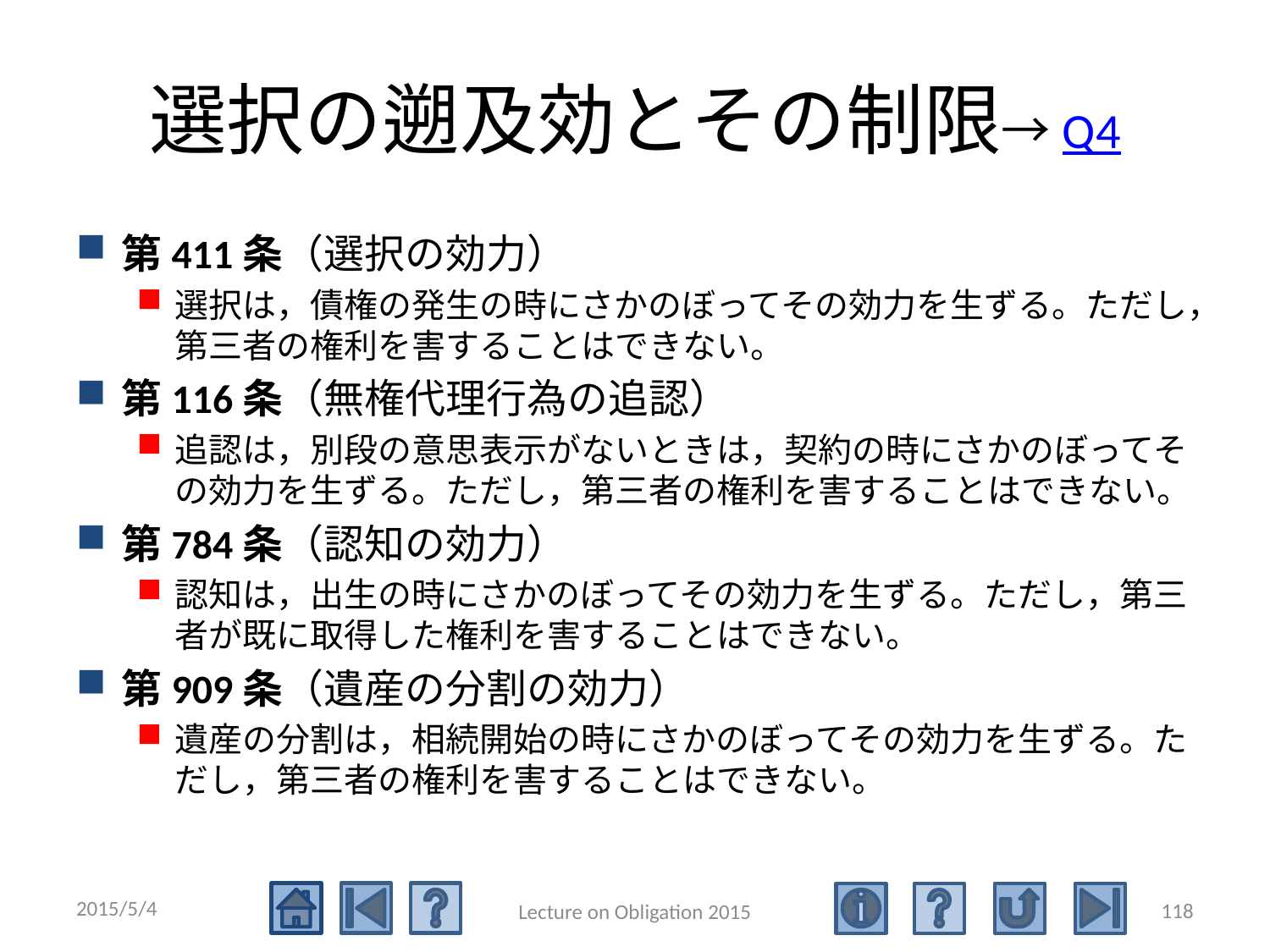

# 選択の遡及効とその制限→Q4
第411条（選択の効力）
選択は，債権の発生の時にさかのぼってその効力を生ずる。ただし，第三者の権利を害することはできない。
第116条（無権代理行為の追認）
追認は，別段の意思表示がないときは，契約の時にさかのぼってその効力を生ずる。ただし，第三者の権利を害することはできない。
第784条（認知の効力）
認知は，出生の時にさかのぼってその効力を生ずる。ただし，第三者が既に取得した権利を害することはできない。
第909条（遺産の分割の効力）
遺産の分割は，相続開始の時にさかのぼってその効力を生ずる。ただし，第三者の権利を害することはできない。
2015/5/4
118
Lecture on Obligation 2015